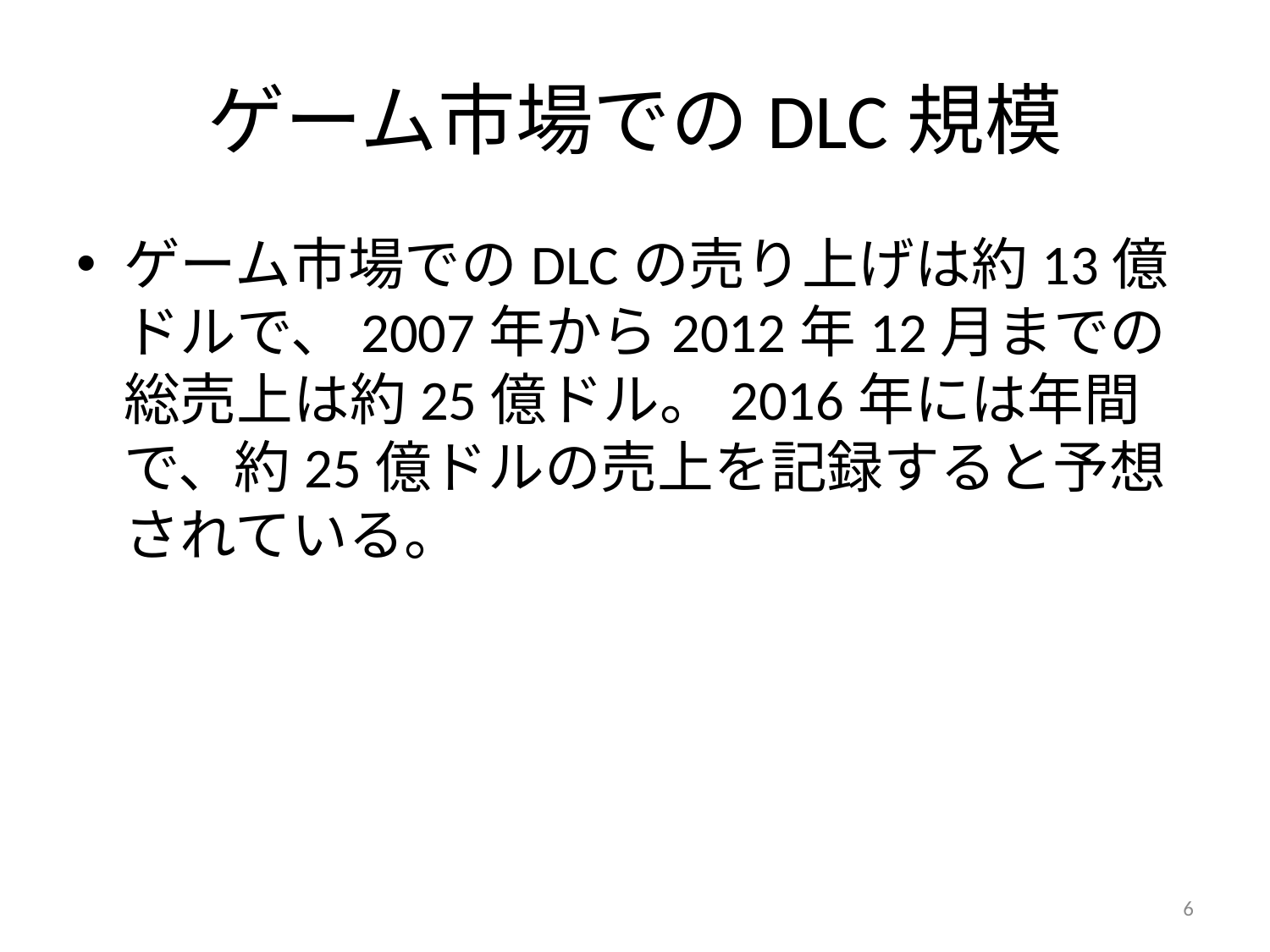

# ゲーム市場でのDLC規模
ゲーム市場でのDLCの売り上げは約13億ドルで、2007年から2012年12月までの総売上は約25億ドル。2016年には年間で、約25億ドルの売上を記録すると予想されている。
6